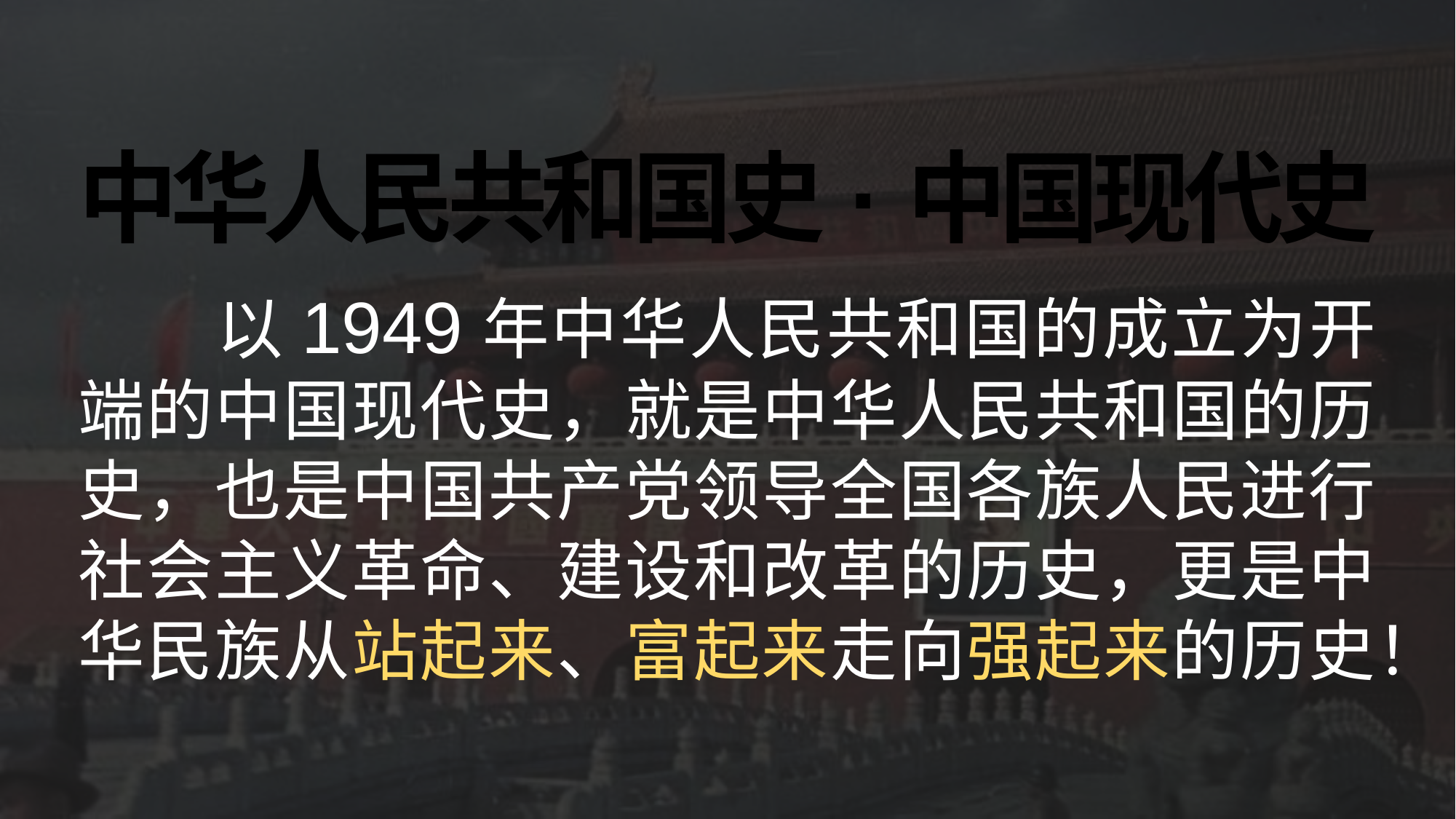

中华人民共和国史·中国现代史
       以1949年中华人民共和国的成立为开端的中国现代史，就是中华人民共和国的历史，也是中国共产党领导全国各族人民进行社会主义革命、建设和改革的历史，更是中华民族从站起来、富起来走向强起来的历史！